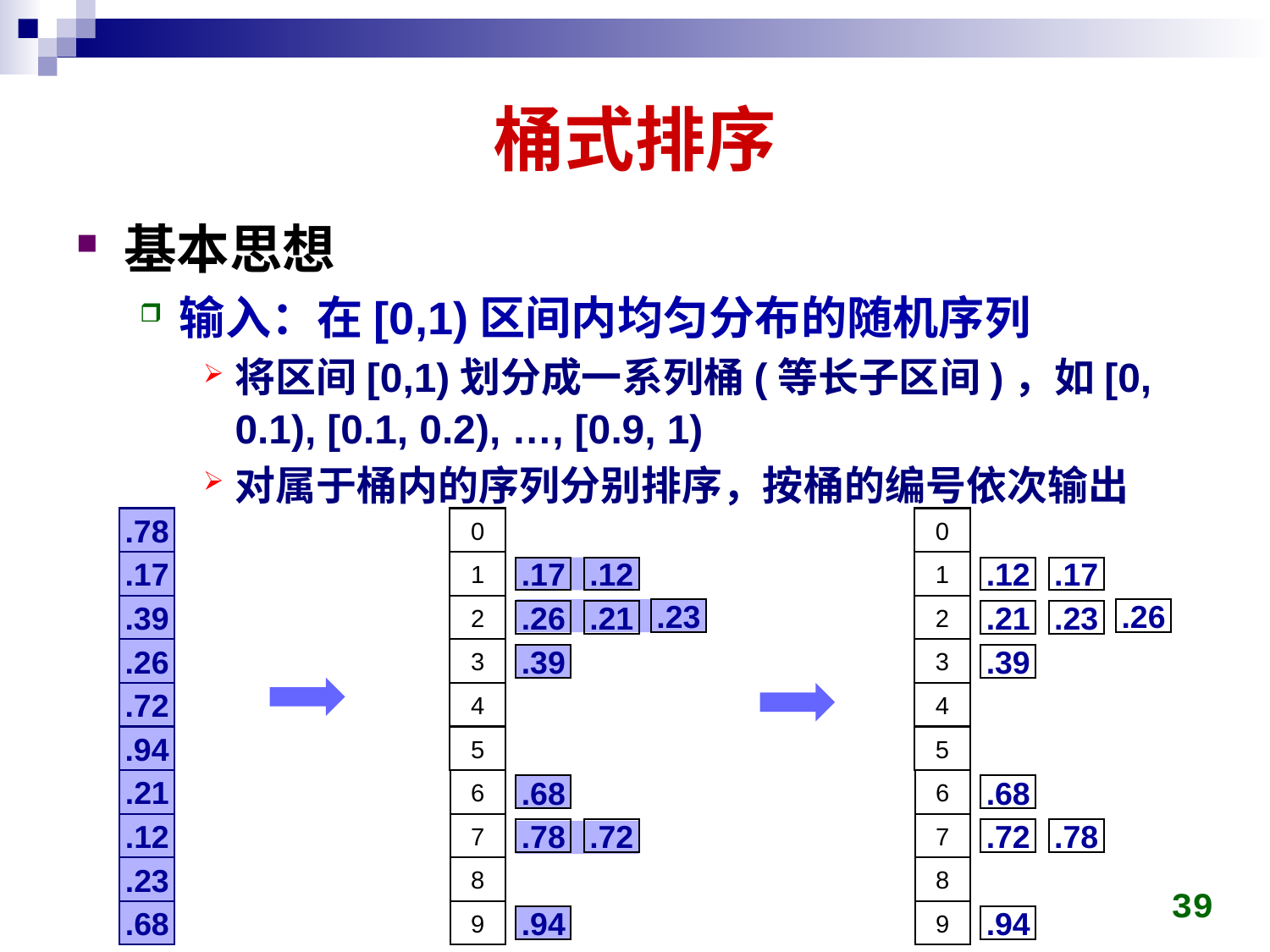

# 桶式排序
基本思想
输入：在[0,1)区间内均匀分布的随机序列
将区间[0,1)划分成一系列桶(等长子区间)，如[0, 0.1), [0.1, 0.2), …, [0.9, 1)
对属于桶内的序列分别排序，按桶的编号依次输出

.78
.17
.39
.26
.72
.94
.21
.12
.23
.68

0
1
2
3
4
5
6
7
8
9
0
1
2
3
4
5
6
7
8
9

.17
.12
.12
.17

.23
.26
.26
.21
.21
.23

.39
.39

.68
.68

.78
.72
.72
.78

39

.94
.94